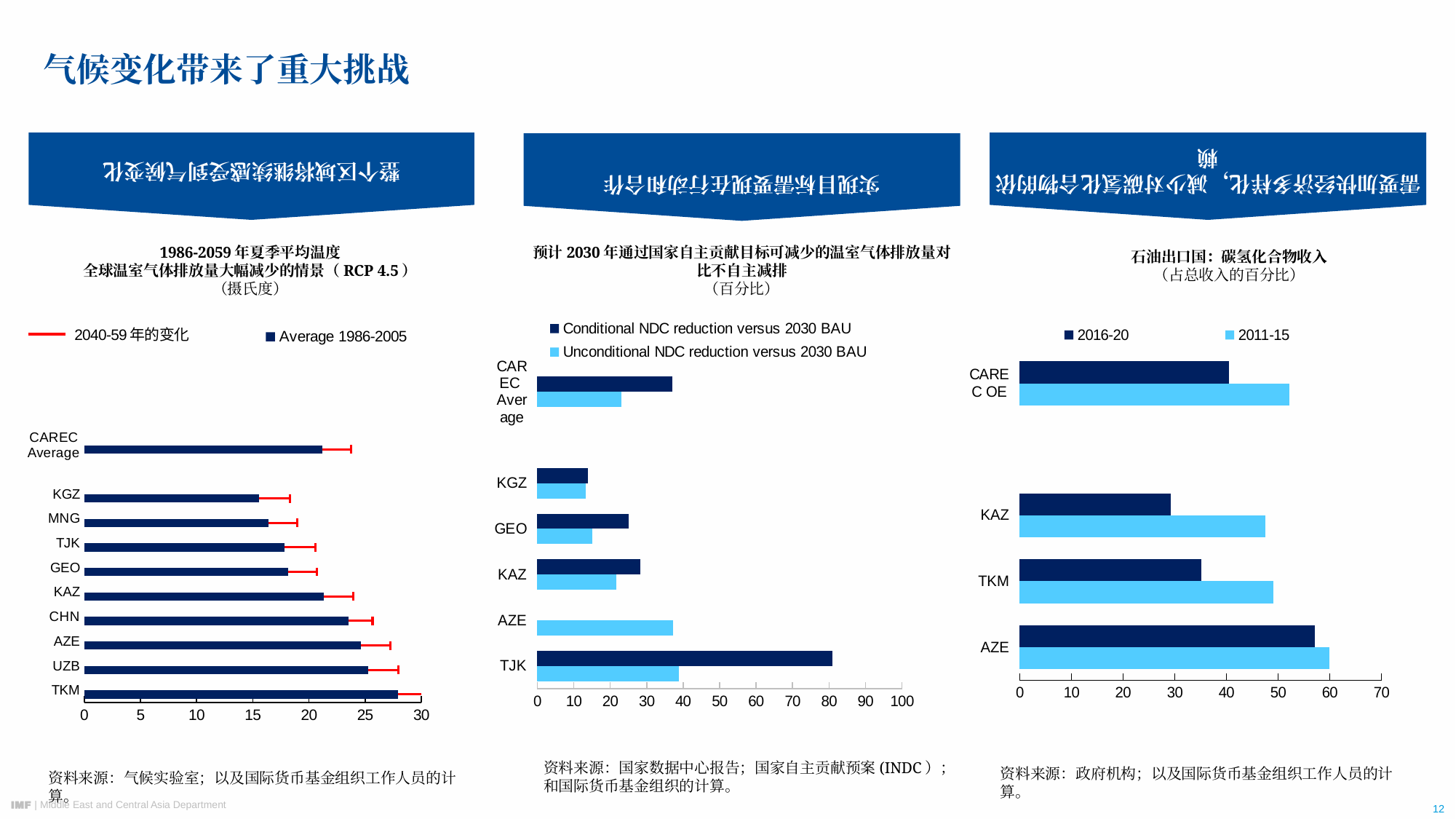

整个区域将继续感受到气候变化
需要加快经济多样化，减少对碳氢化合物的依赖
实现目标需要现在行动和合作

# 气候变化带来了重大挑战
1986-2059年夏季平均温度
全球温室气体排放量大幅减少的情景（RCP 4.5）
（摄氏度）
预计2030年通过国家自主贡献目标可减少的温室气体排放量对比不自主减排
（百分比）
石油出口国：碳氢化合物收入
（占总收入的百分比）

### Chart

| Category | 2011-15 | 2016-20 |
|---|---|---|
| AZE | 59.9335280461305 | 57.1673714769207 |
| TKM | 49.0465785859716 | 35.2007868661852 |
| KAZ | 47.4876619389008 | 29.1933154102768 |
|  | None | None |
| CAREC OE | 52.155922857001 | 40.5204912511276 |

### Chart

| Category | Unconditional NDC reduction versus 2030 BAU | Conditional NDC reduction versus 2030 BAU |
|---|---|---|
| TJK | 38.75 | 80.9665221080485 |
| AZE | 37.31 | None |
| KAZ | 21.74 | 28.1514933387053 |
| GEO | 14.99 | 24.9869859448204 |
| KGZ | 13.33 | 13.975038700487 |
|  | None | None |
| CAREC
Average | 23.1233333333333 | 37.0200100230153 |

### Chart

| Category | Average 1986-2005 | Change by 2040-59 |
|---|---|---|
| TKM | 27.9036617362778 | None |
| UZB | 25.2978628566111 | None |
| AZE | 24.6291101513333 | None |
| CHN | 23.4950098852778 | None |
| KAZ | 21.3224186427222 | None |
| GEO | 18.1305481518333 | None |
| TJK | 17.8436107330556 | None |
| MNG | 16.3908848735556 | None |
| KGZ | 15.573219698 | None |
|  | None | None |
| CAREC
Average | 21.1762585254074 | None |
资料来源：国家数据中心报告；国家自主贡献预案(INDC）；和国际货币基金组织的计算。
资料来源：政府机构；以及国际货币基金组织工作人员的计算。
资料来源：气候实验室；以及国际货币基金组织工作人员的计算。